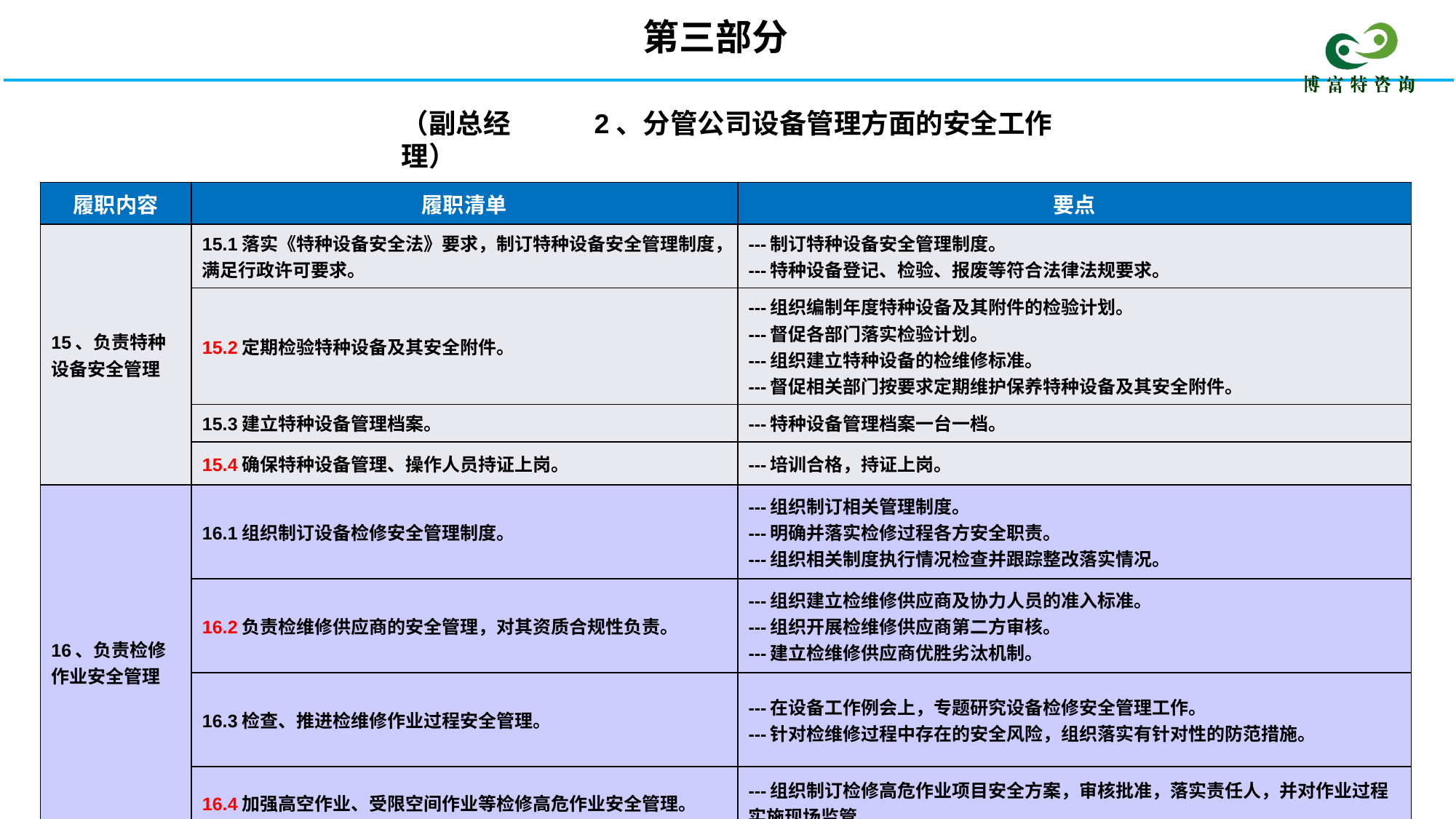

第三部分
（副总经理）
2、分管公司设备管理方面的安全工作
| 履职内容 | 履职清单 | 要点 |
| --- | --- | --- |
| 15、负责特种设备安全管理 | 15.1落实《特种设备安全法》要求，制订特种设备安全管理制度，满足行政许可要求。 | ---制订特种设备安全管理制度。 ---特种设备登记、检验、报废等符合法律法规要求。 |
|  | 15.2定期检验特种设备及其安全附件。 | ---组织编制年度特种设备及其附件的检验计划。 ---督促各部门落实检验计划。 ---组织建立特种设备的检维修标准。 ---督促相关部门按要求定期维护保养特种设备及其安全附件。 |
|  | 15.3建立特种设备管理档案。 | ---特种设备管理档案一台一档。 |
|  | 15.4确保特种设备管理、操作人员持证上岗。 | ---培训合格，持证上岗。 |
| 16、负责检修作业安全管理 | 16.1组织制订设备检修安全管理制度。 | ---组织制订相关管理制度。 ---明确并落实检修过程各方安全职责。 ---组织相关制度执行情况检查并跟踪整改落实情况。 |
|  | 16.2负责检维修供应商的安全管理，对其资质合规性负责。 | ---组织建立检维修供应商及协力人员的准入标准。 ---组织开展检维修供应商第二方审核。 ---建立检维修供应商优胜劣汰机制。 |
|  | 16.3检查、推进检维修作业过程安全管理。 | ---在设备工作例会上，专题研究设备检修安全管理工作。 ---针对检维修过程中存在的安全风险，组织落实有针对性的防范措施。 |
|  | 16.4加强高空作业、受限空间作业等检修高危作业安全管理。 | ---组织制订检修高危作业项目安全方案，审核批准，落实责任人，并对作业过程实施现场监管。 |